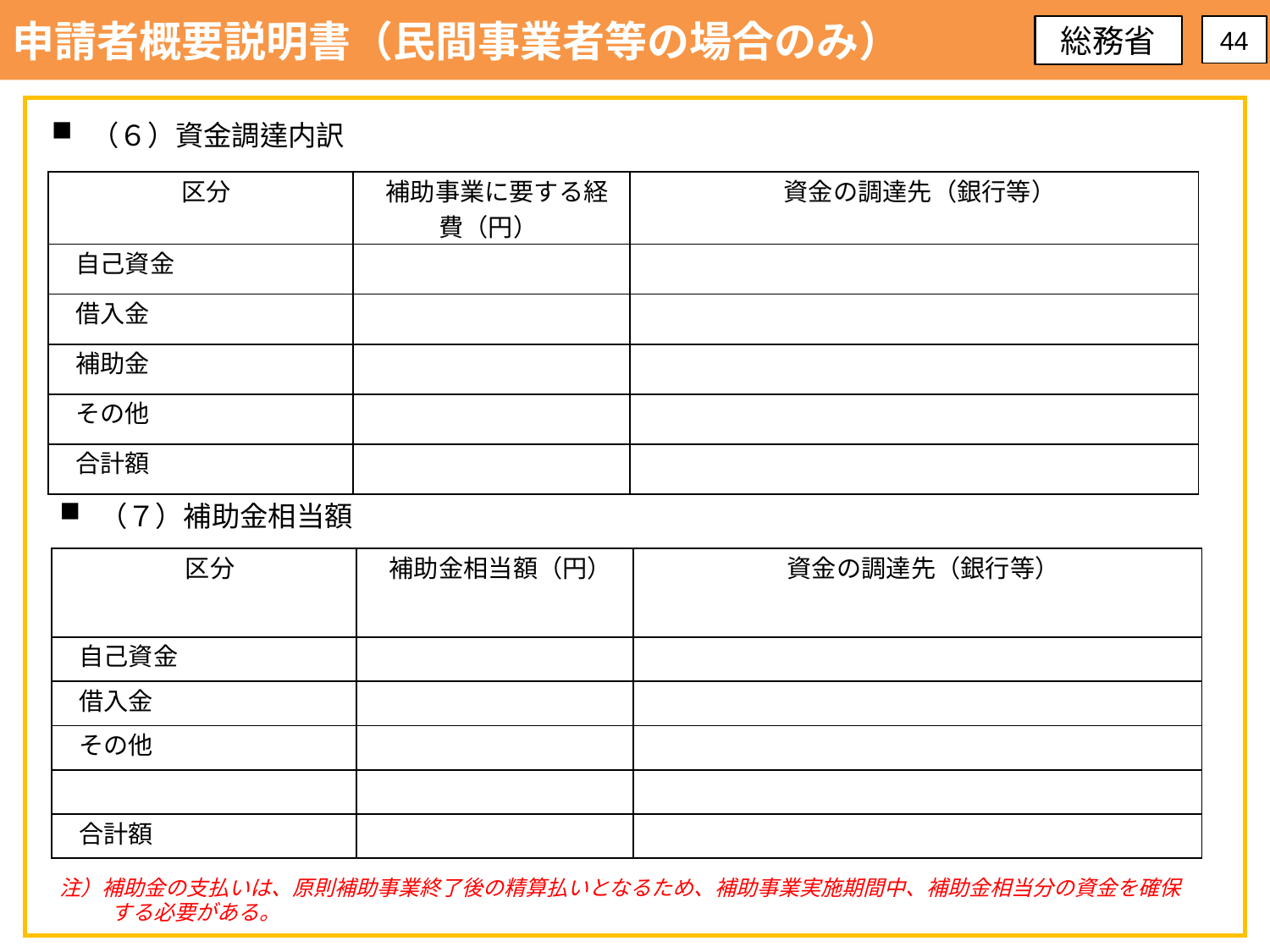

申請者概要説明書（民間事業者等の場合のみ）
総務省
44

（６）資金調達内訳
| 区分 | 補助事業に要する経費（円） | 資金の調達先（銀行等） |
| --- | --- | --- |
| 自己資金 |  |  |
| 借入金 |  |  |
| 補助金 |  |  |
| その他 |  |  |
| 合計額 |  |  |
（７）補助金相当額
| 区分 | 補助金相当額（円） | 資金の調達先（銀行等） |
| --- | --- | --- |
| 自己資金 |  |  |
| 借入金 |  |  |
| その他 |  |  |
|  |  |  |
| 合計額 |  |  |
注）補助金の支払いは、原則補助事業終了後の精算払いとなるため、補助事業実施期間中、補助金相当分の資金を確保する必要がある。